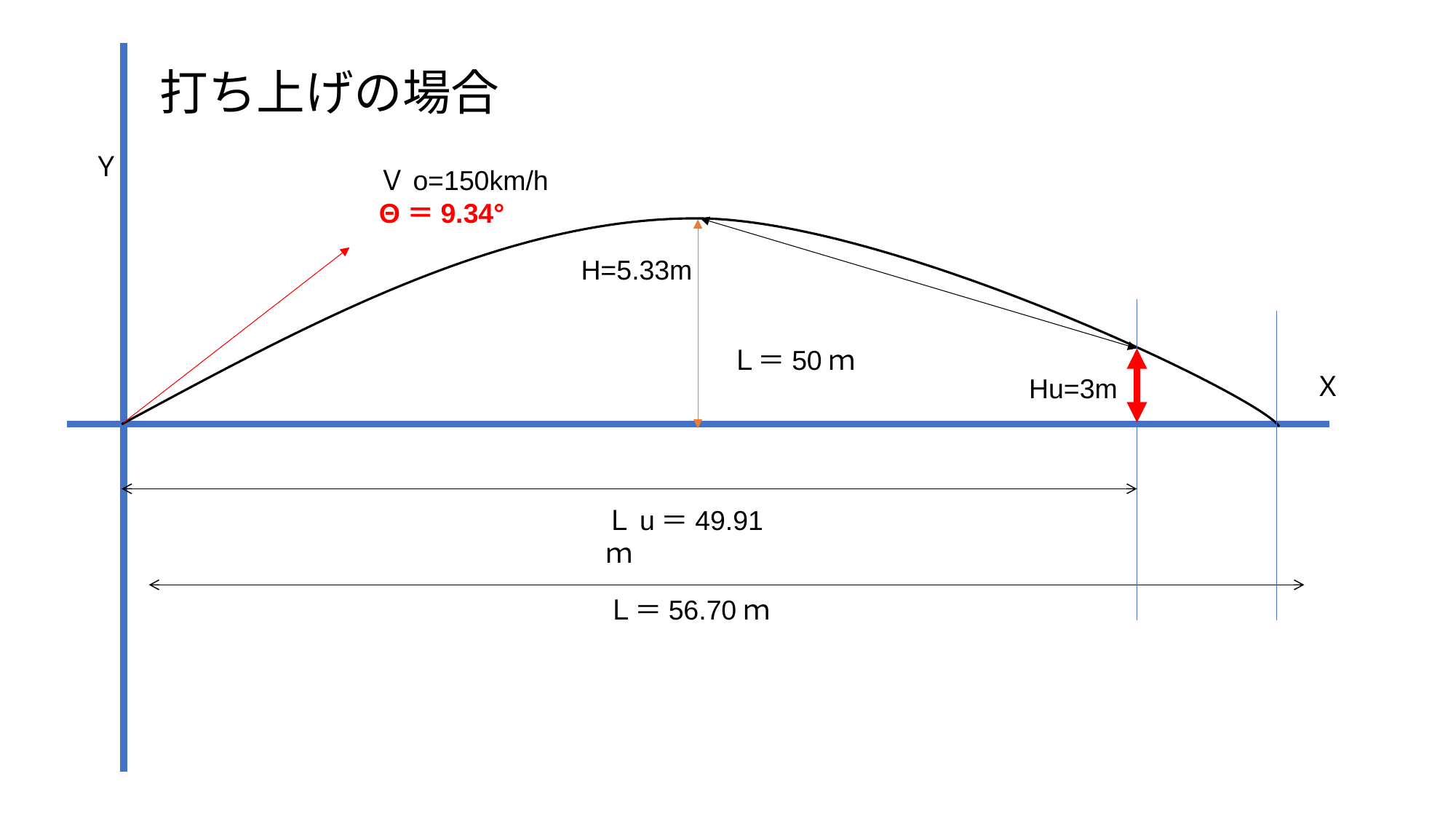

打ち上げの場合
Ｙ
Ｖo=150km/h
Θ＝9.34°

H=5.33m
Ｌ＝50ｍ
Ｘ
Hu=3m
Ｌu＝49.91ｍ
Ｌ＝56.70ｍ